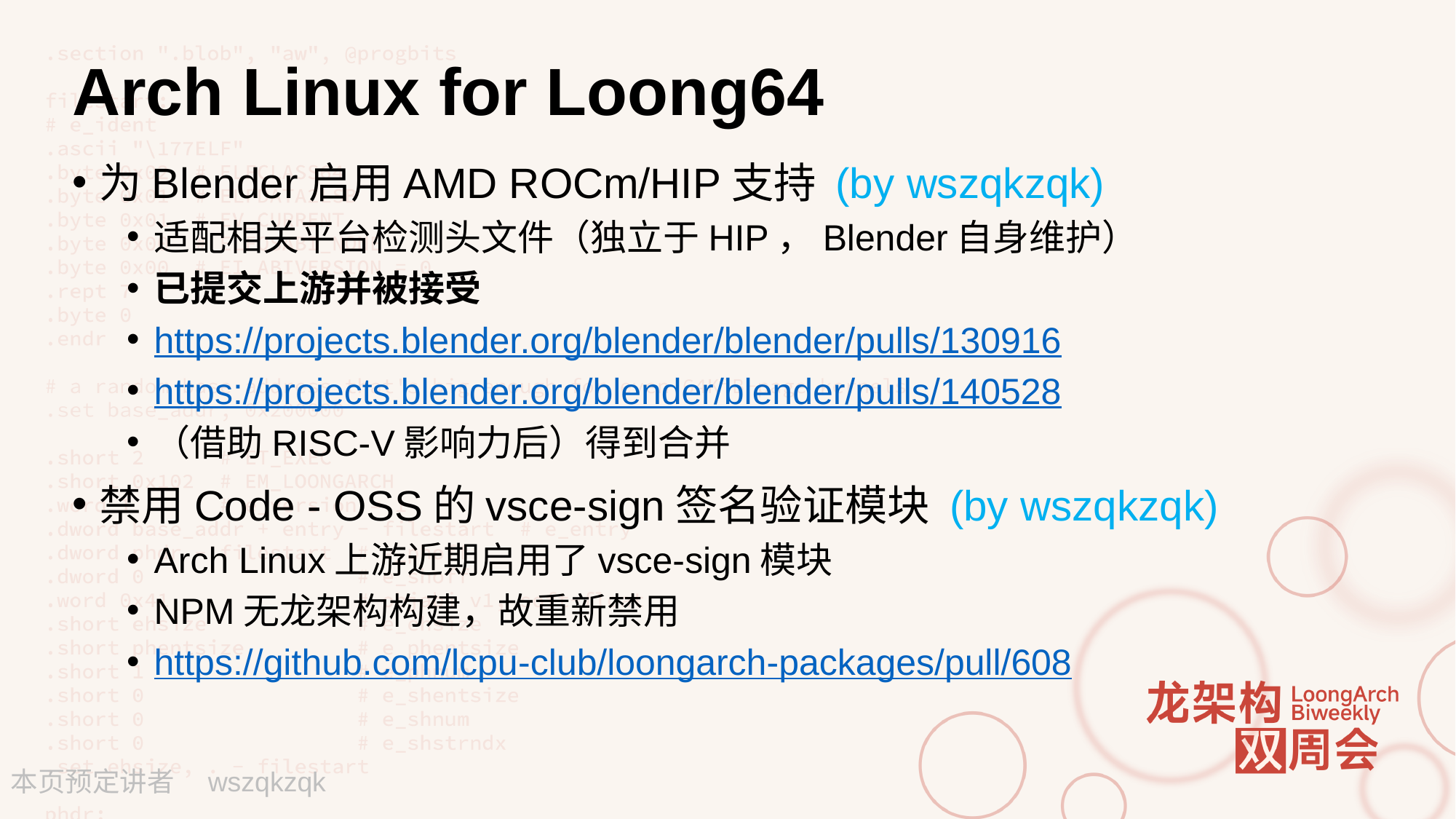

# Arch Linux for Loong64
为Blender启用AMD ROCm/HIP支持 (by wszqkzqk)
适配相关平台检测头文件（独立于HIP，Blender自身维护）
已提交上游并被接受
https://projects.blender.org/blender/blender/pulls/130916
https://projects.blender.org/blender/blender/pulls/140528
（借助RISC-V影响力后）得到合并
禁用Code - OSS的vsce-sign签名验证模块 (by wszqkzqk)
Arch Linux上游近期启用了vsce-sign模块
NPM无龙架构构建，故重新禁用
https://github.com/lcpu-club/loongarch-packages/pull/608
wszqkzqk